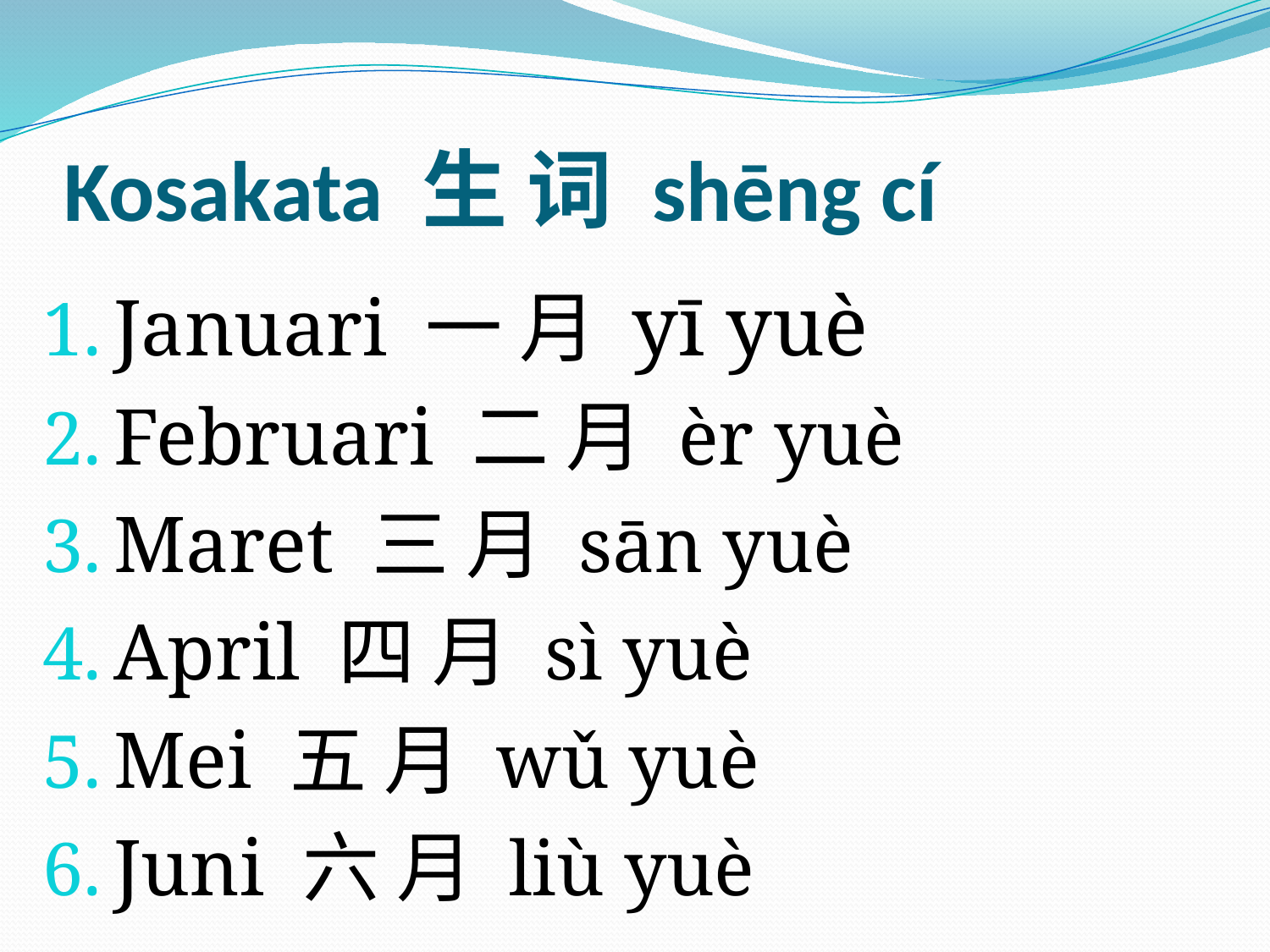

# Kosakata 生 词 shēng cí
Januari 一 月 yī yuè
Februari 二 月 èr yuè
Maret 三 月 sān yuè
April 四 月 sì yuè
Mei 五 月 wǔ yuè
Juni 六 月 liù yuè